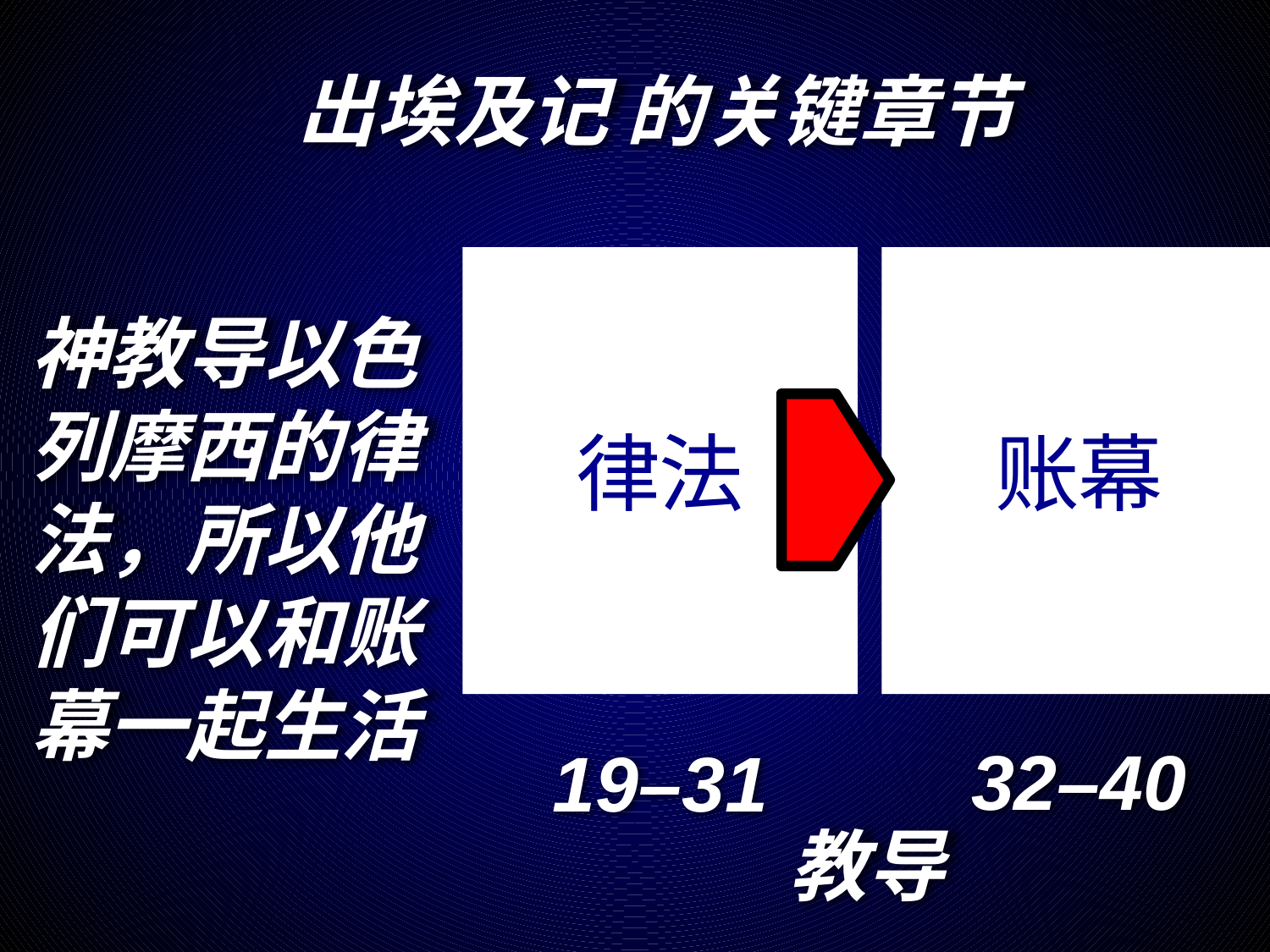

出埃及记 的关键章节
神教导以色列摩西的律法，所以他们可以和账幕一起生活
律法
账幕

32–40
19–31
教导